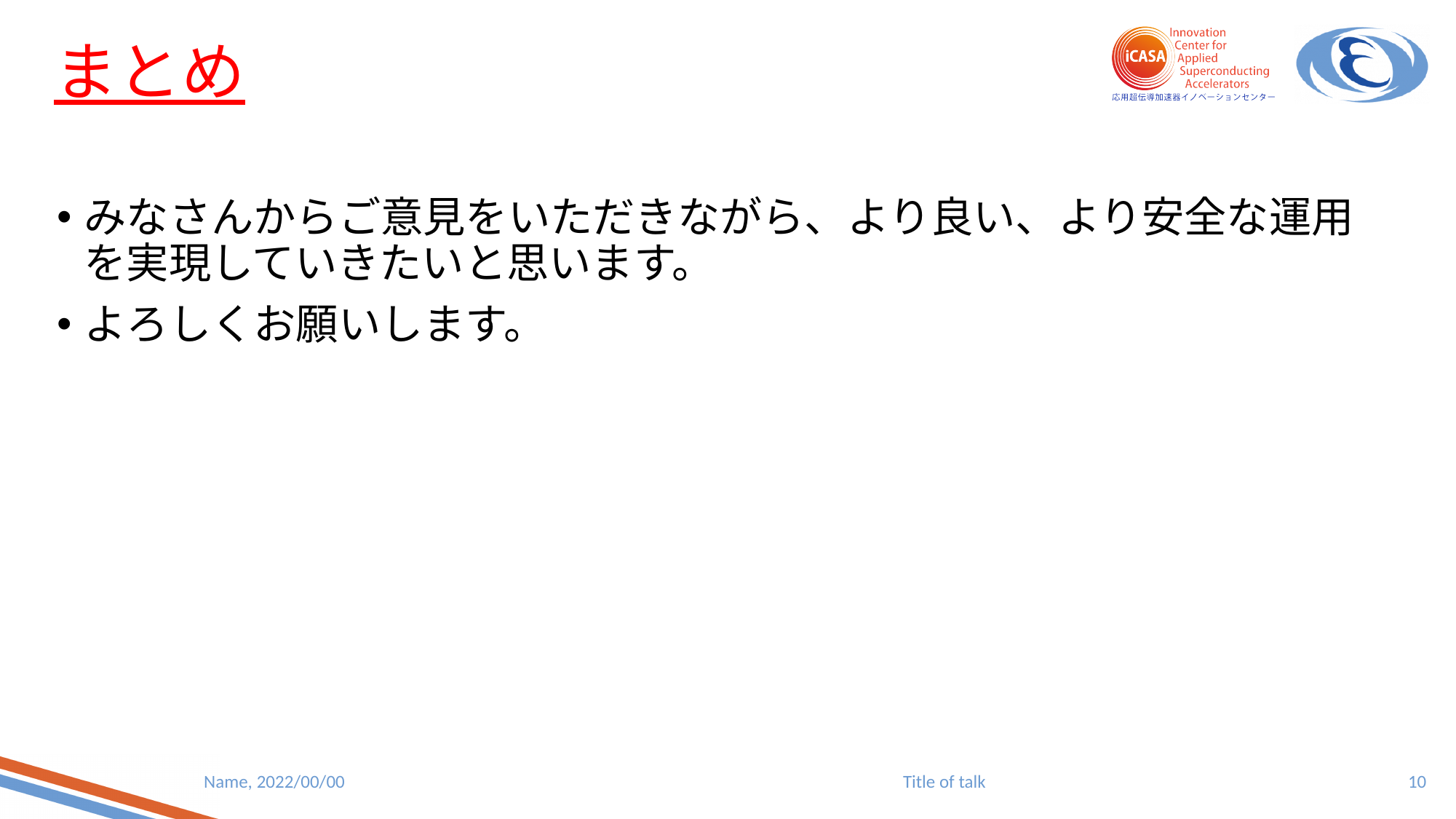

# まとめ
みなさんからご意見をいただきながら、より良い、より安全な運用を実現していきたいと思います。
よろしくお願いします。
10
Name, 2022/00/00
Title of talk